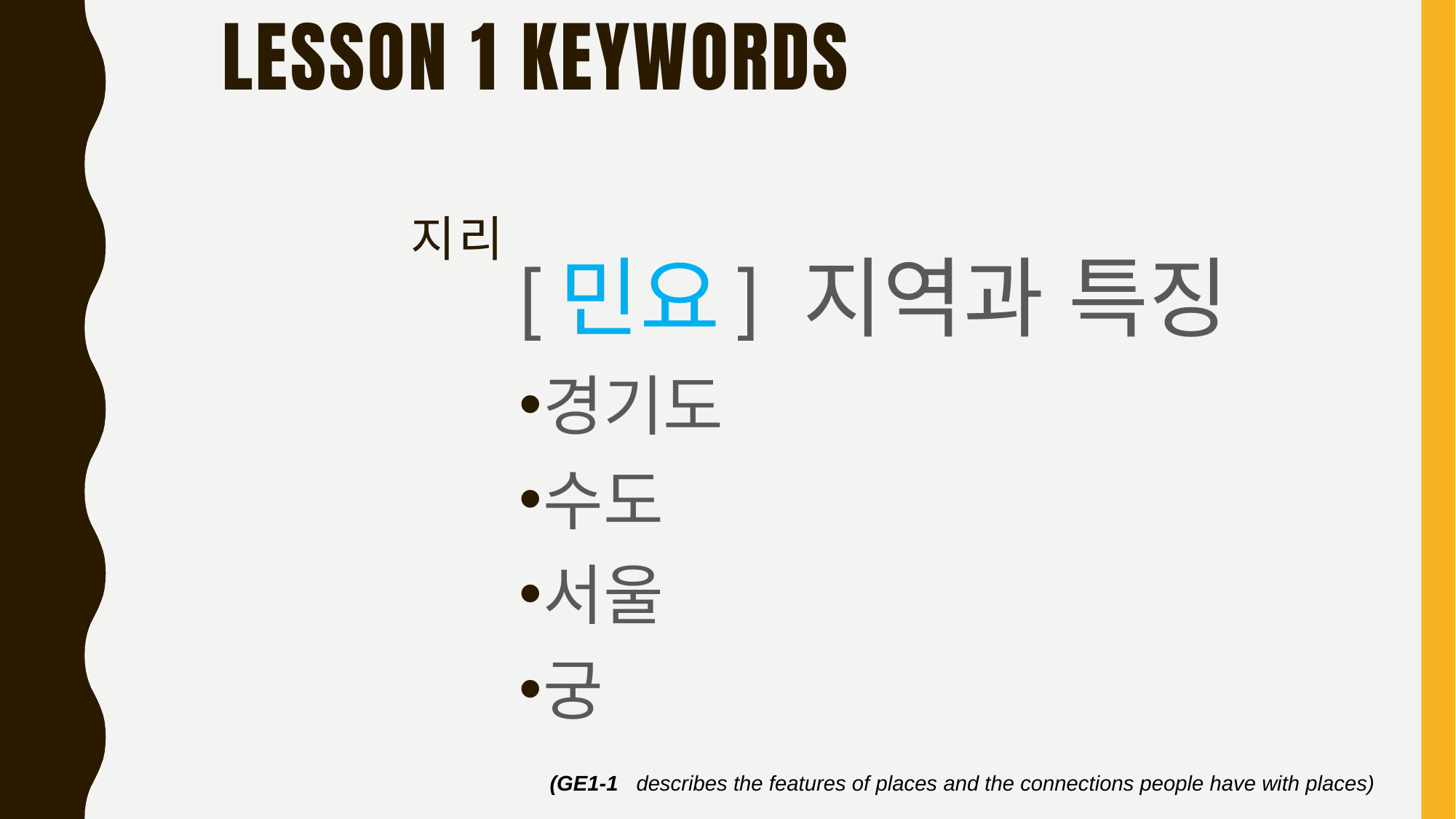

# Lesson 1 keywords 지리
[민요] 지역과 특징
경기도
수도
서울
궁
(GE1-1   describes the features of places and the connections people have with places)